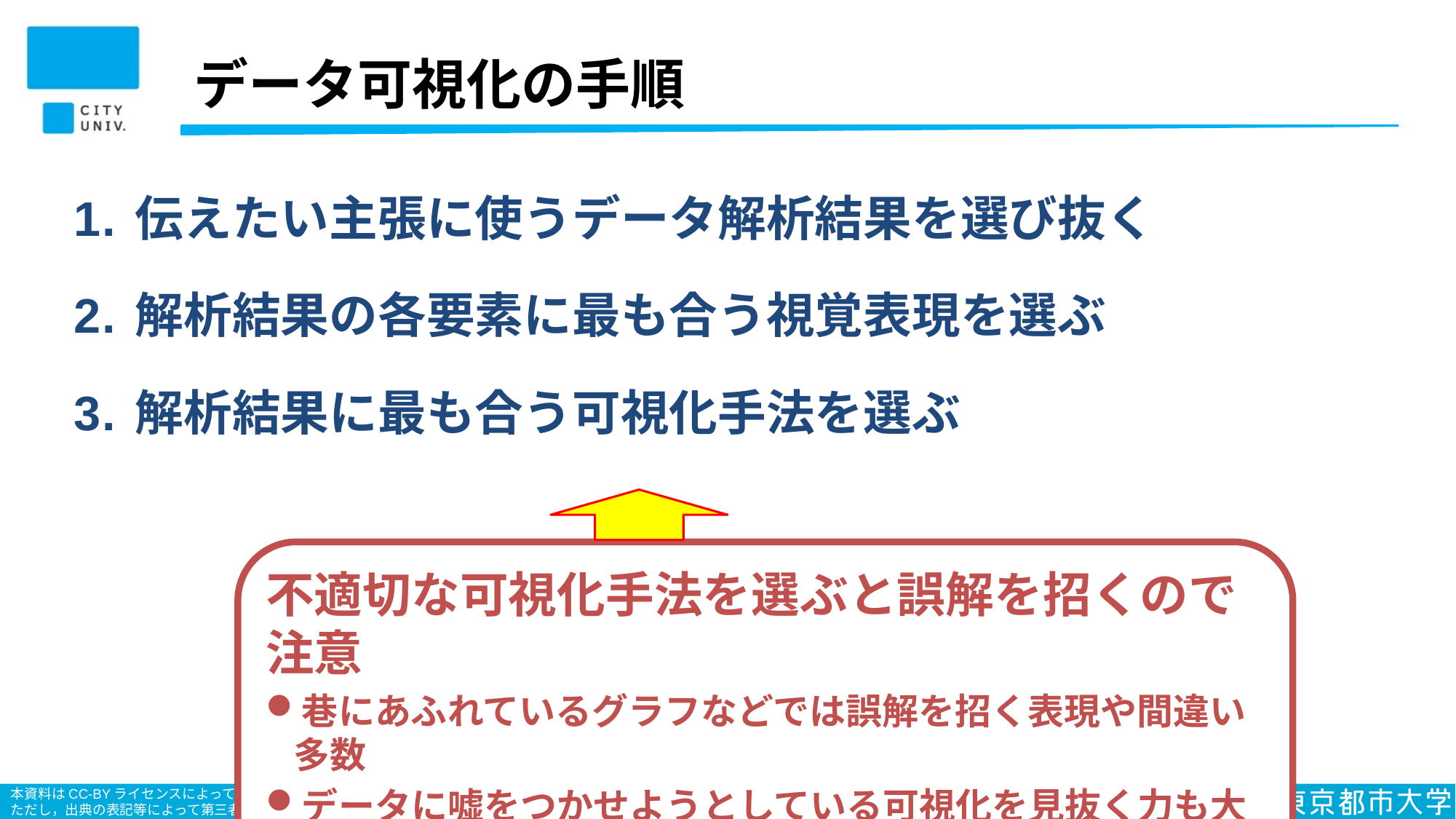

# データ可視化の手順

伝えたい主張に使うデータ解析結果を選び抜く
解析結果の各要素に最も合う視覚表現を選ぶ
解析結果に最も合う可視化手法を選ぶ

不適切な可視化手法を選ぶと誤解を招くので注意
巷にあふれているグラフなどでは誤解を招く表現や間違い多数
データに嘘をつかせようとしている可視化を見抜く力も大切